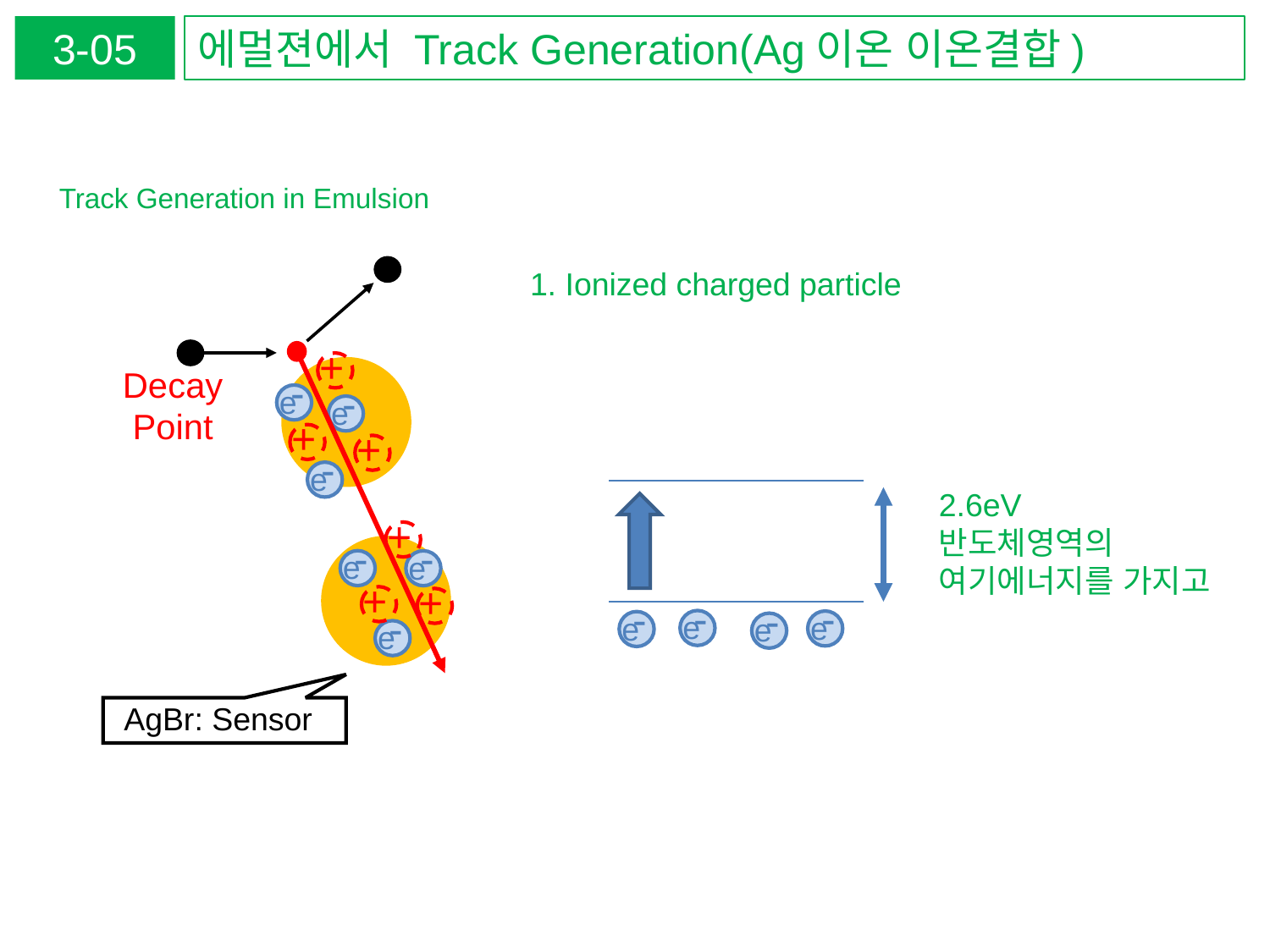

에멀젼에서 Track Generation(Ag이온 이온결합)
3-05
Track Generation in Emulsion
1. Ionized charged particle

+

-
e

Decay
Point
-
e

+

+

-
e

2.6eV
반도체영역의
여기에너지를 가지고

+

-
e

-
e

+

+

-
e

-
e

-
e

-
e

-
e

AgBr: Sensor